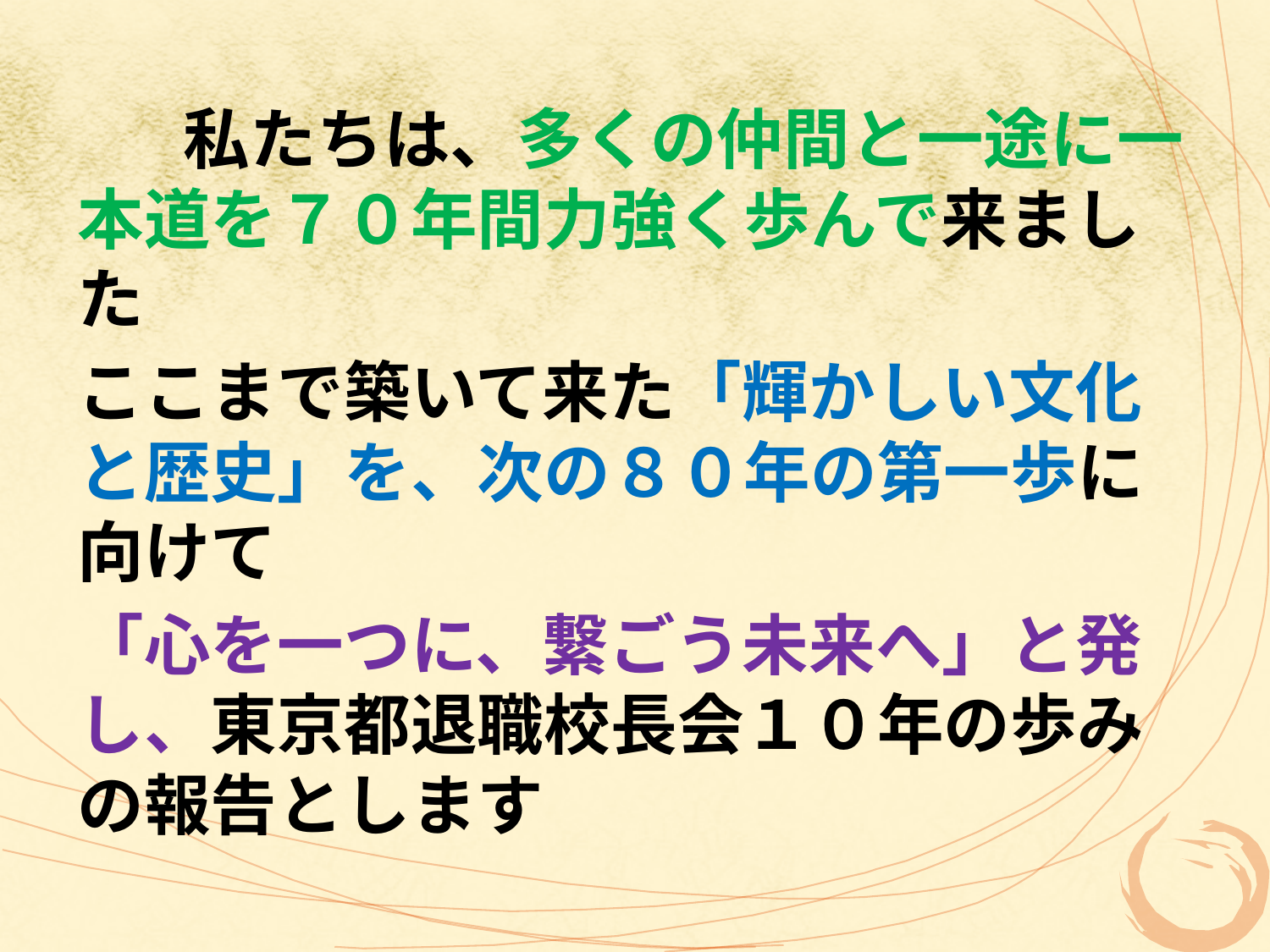

私たちは、多くの仲間と一途に一本道を７０年間力強く歩んで来ました
ここまで築いて来た「輝かしい文化と歴史」を、次の８０年の第一歩に向けて
「心を一つに、繋ごう未来へ」と発し、東京都退職校長会１０年の歩みの報告とします